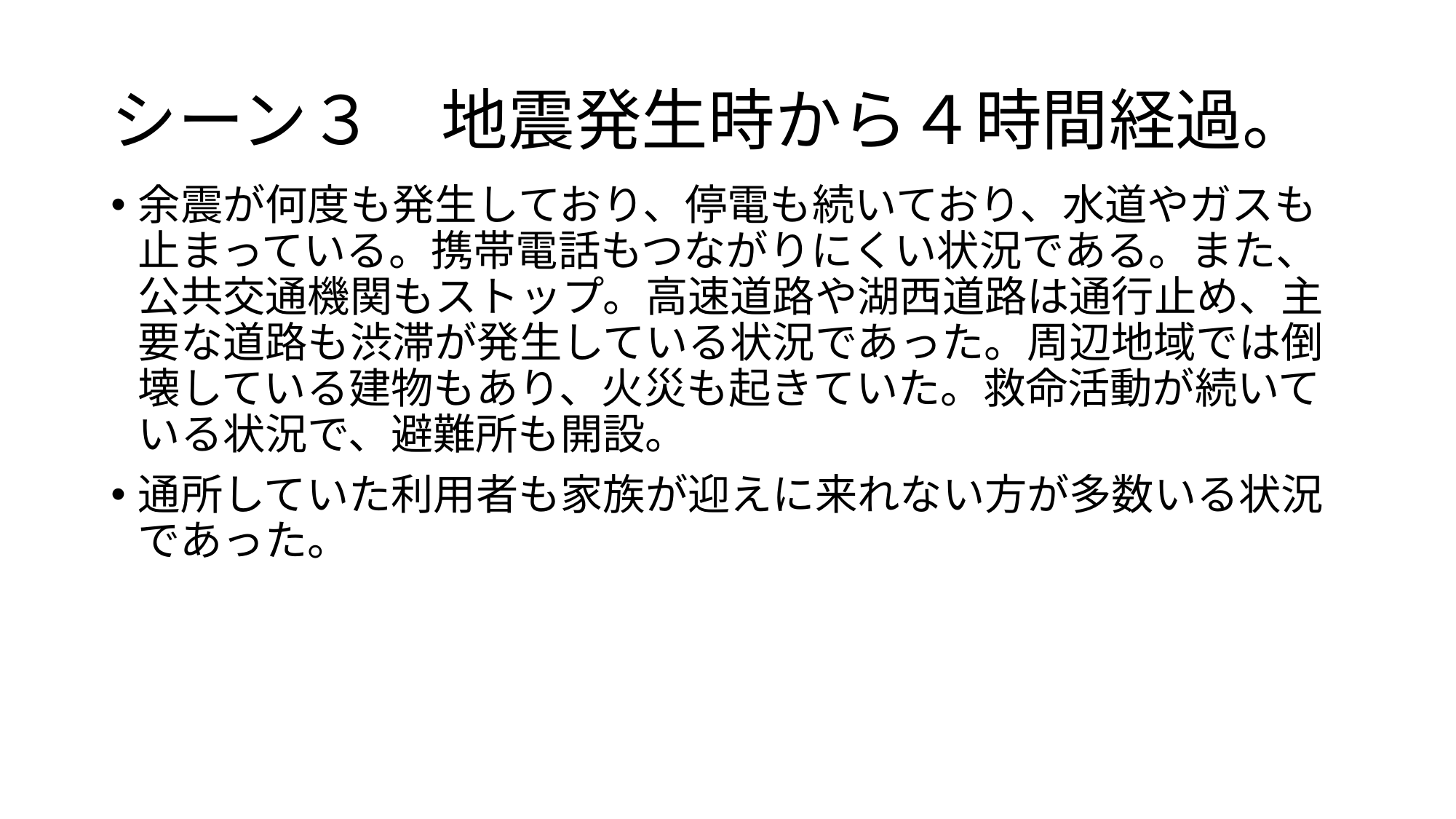

# シーン３　地震発生時から４時間経過。
余震が何度も発生しており、停電も続いており、水道やガスも止まっている。携帯電話もつながりにくい状況である。また、公共交通機関もストップ。高速道路や湖西道路は通行止め、主要な道路も渋滞が発生している状況であった。周辺地域では倒壊している建物もあり、火災も起きていた。救命活動が続いている状況で、避難所も開設。
通所していた利用者も家族が迎えに来れない方が多数いる状況であった。